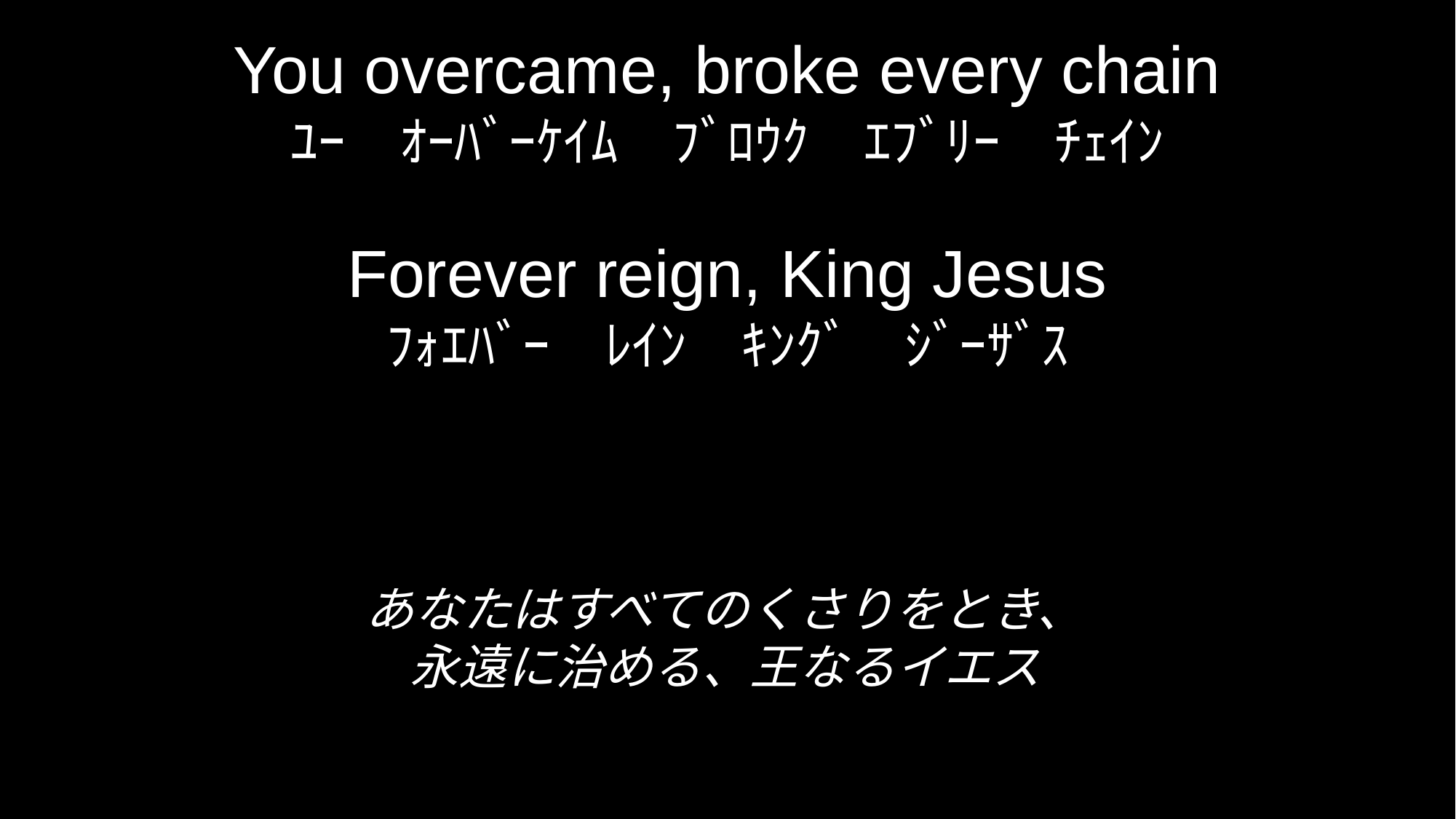

You overcame, broke every chain
ﾕｰ　ｵｰﾊﾞｰｹｲﾑ　ﾌﾞﾛｳｸ　ｴﾌﾞﾘｰ　ﾁｪｲﾝ

Forever reign, King Jesus
ﾌｫｴﾊﾞｰ　ﾚｲﾝ　ｷﾝｸﾞ　ｼﾞｰｻﾞｽ
あなたはすべてのくさりをとき、
永遠に治める、王なるイエス